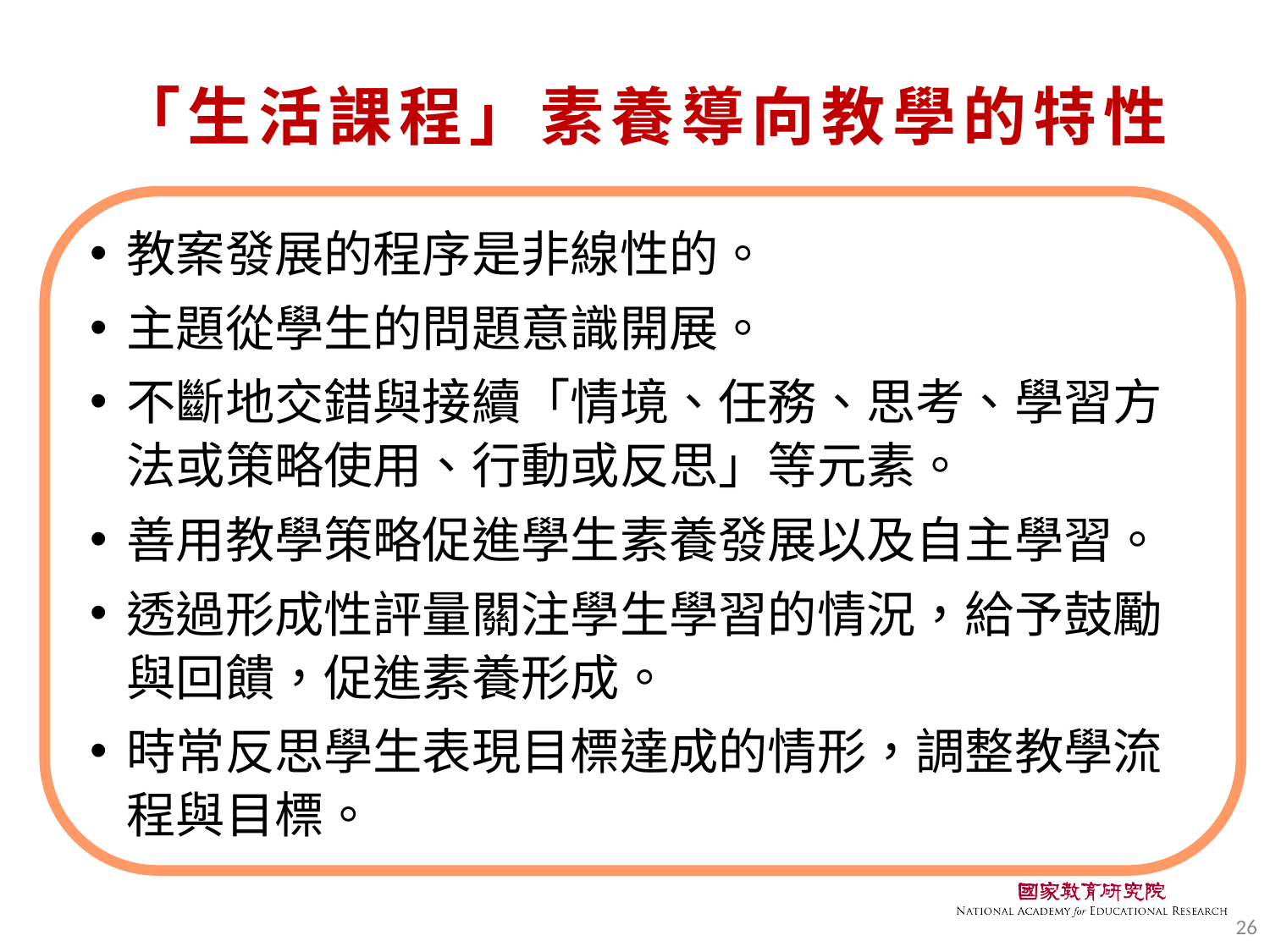

「生活課程」素養導向教學的特性
教案發展的程序是非線性的。
主題從學生的問題意識開展。
不斷地交錯與接續「情境、任務、思考、學習方法或策略使用、行動或反思」等元素。
善用教學策略促進學生素養發展以及自主學習。
透過形成性評量關注學生學習的情況，給予鼓勵與回饋，促進素養形成。
時常反思學生表現目標達成的情形，調整教學流程與目標。
26